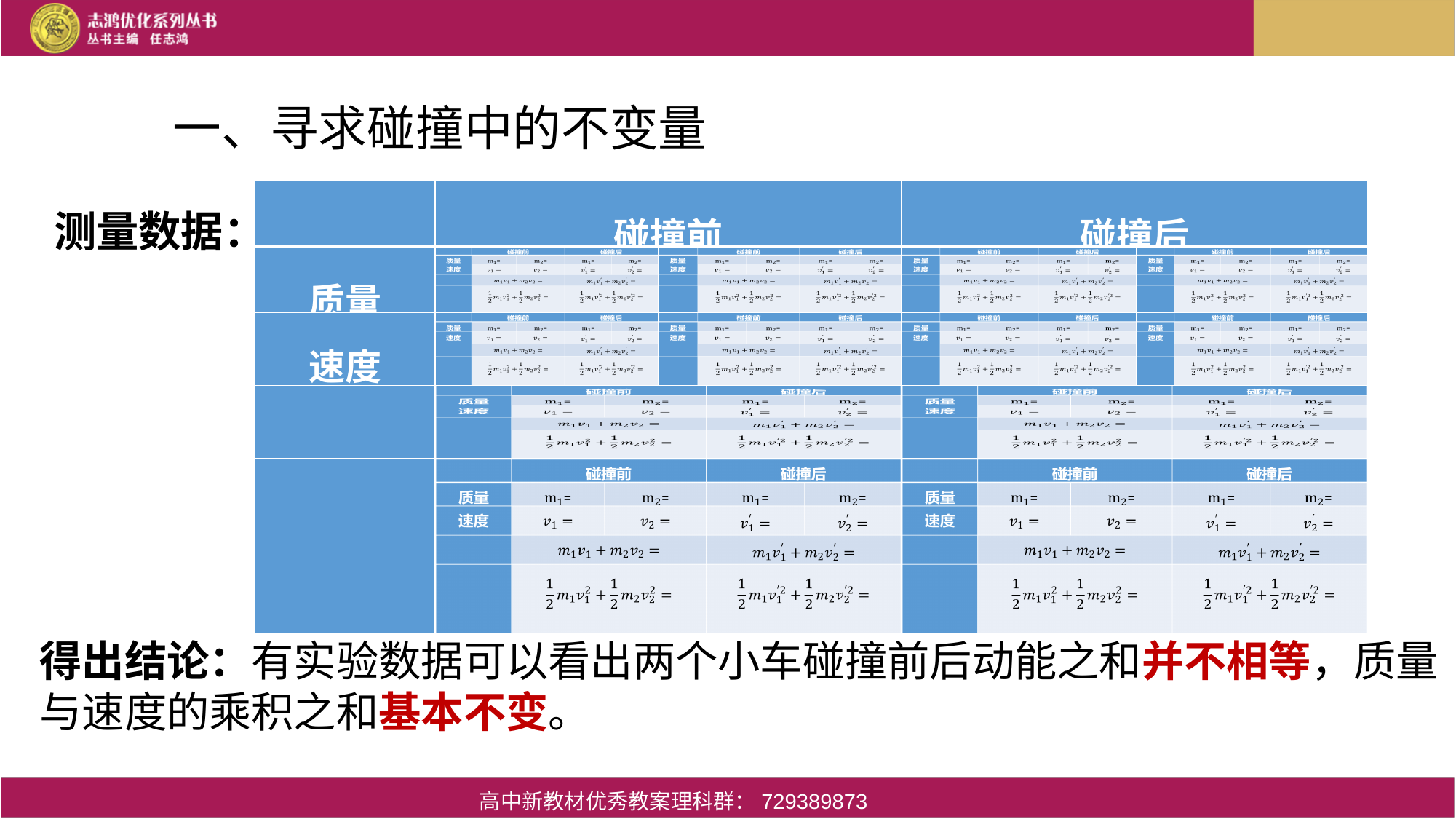

一、寻求碰撞中的不变量

测量数据：
|  | 碰撞前 |  | 碰撞后 |  |
| --- | --- | --- | --- | --- |
| 质量 |  |  |  |  |
| 速度 |  |  |  |  |
|  |  |  |  |  |
|  |  |  |  |  |
得出结论：有实验数据可以看出两个小车碰撞前后动能之和并不相等，质量与速度的乘积之和基本不变。